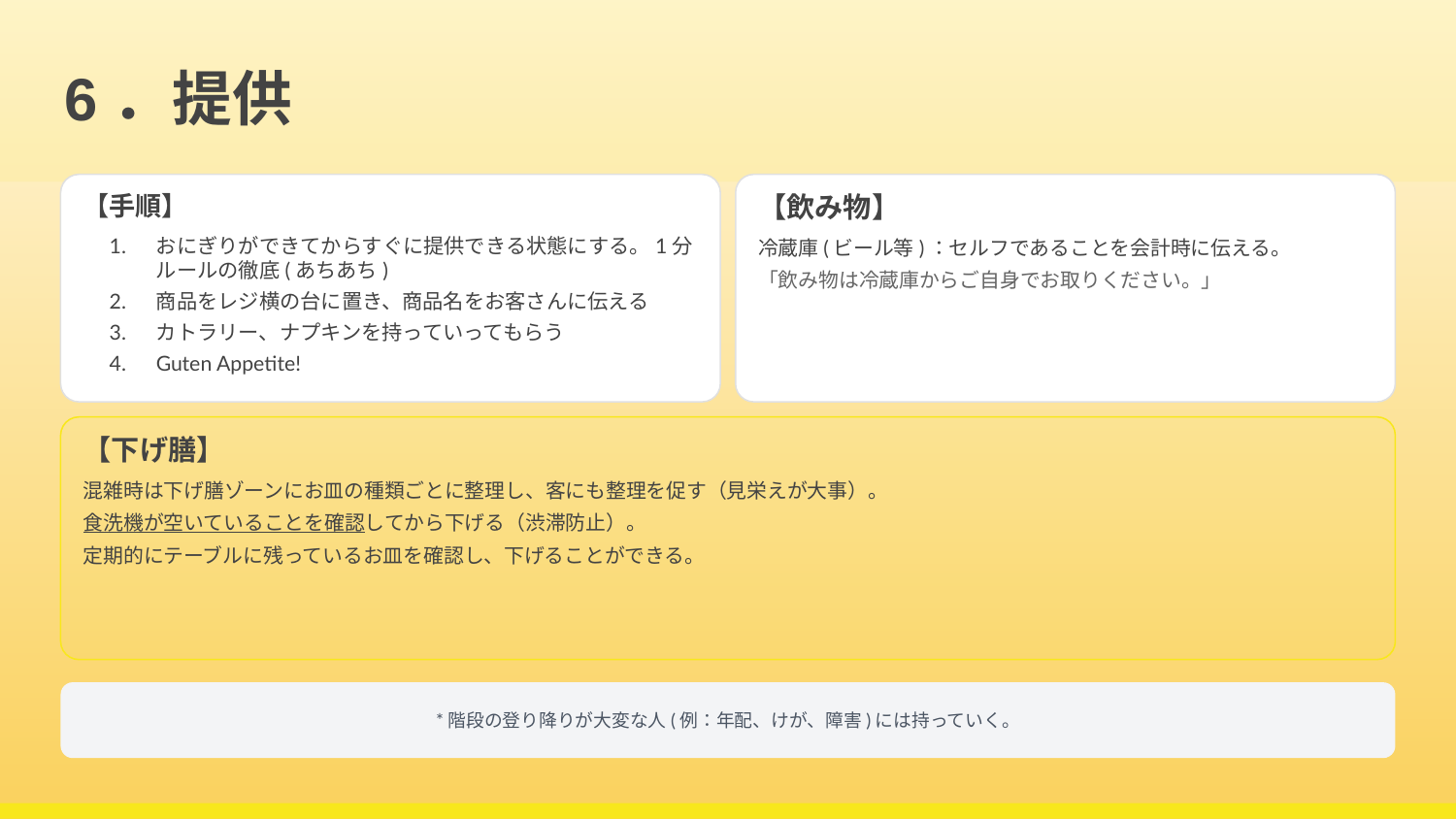

# 6．提供

【手順】
おにぎりができてからすぐに提供できる状態にする。1分ルールの徹底(あちあち)
商品をレジ横の台に置き、商品名をお客さんに伝える
カトラリー、ナプキンを持っていってもらう
Guten Appetite!

【飲み物】
冷蔵庫(ビール等)：セルフであることを会計時に伝える。
「飲み物は冷蔵庫からご自身でお取りください。」

【下げ膳】
混雑時は下げ膳ゾーンにお皿の種類ごとに整理し、客にも整理を促す（見栄えが大事）。
食洗機が空いていることを確認してから下げる（渋滞防止）。
定期的にテーブルに残っているお皿を確認し、下げることができる。

*階段の登り降りが大変な人(例：年配、けが、障害)には持っていく。